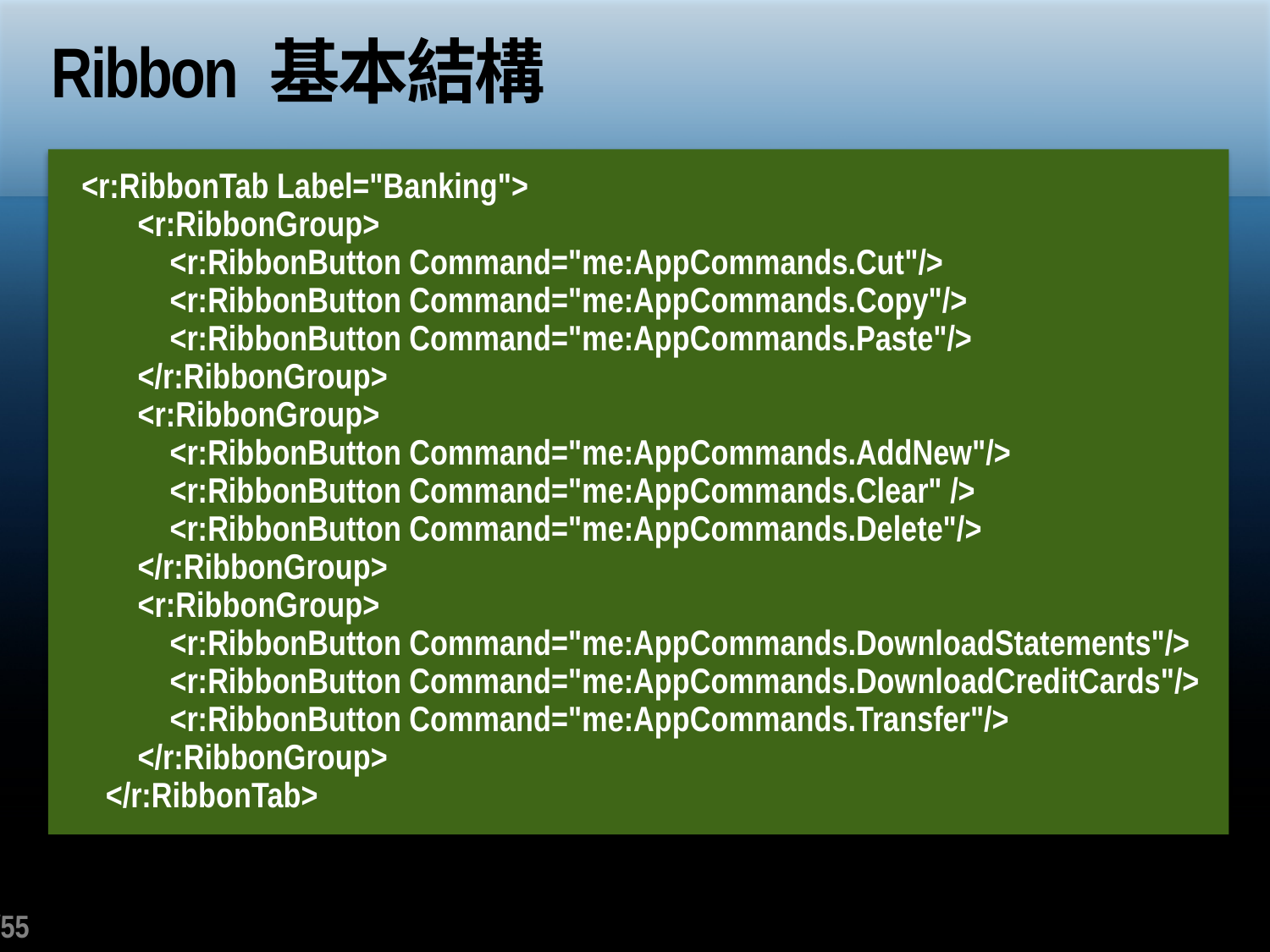

# Ribbon 基本結構
 <r:RibbonTab Label="Banking">
        <r:RibbonGroup>
            <r:RibbonButton Command="me:AppCommands.Cut"/>
            <r:RibbonButton Command="me:AppCommands.Copy"/>
            <r:RibbonButton Command="me:AppCommands.Paste"/>
        </r:RibbonGroup>
        <r:RibbonGroup>
            <r:RibbonButton Command="me:AppCommands.AddNew"/>
            <r:RibbonButton Command="me:AppCommands.Clear" />
            <r:RibbonButton Command="me:AppCommands.Delete"/>
        </r:RibbonGroup>
        <r:RibbonGroup>
            <r:RibbonButton Command="me:AppCommands.DownloadStatements"/>
            <r:RibbonButton Command="me:AppCommands.DownloadCreditCards"/>
            <r:RibbonButton Command="me:AppCommands.Transfer"/>
        </r:RibbonGroup>
    </r:RibbonTab>